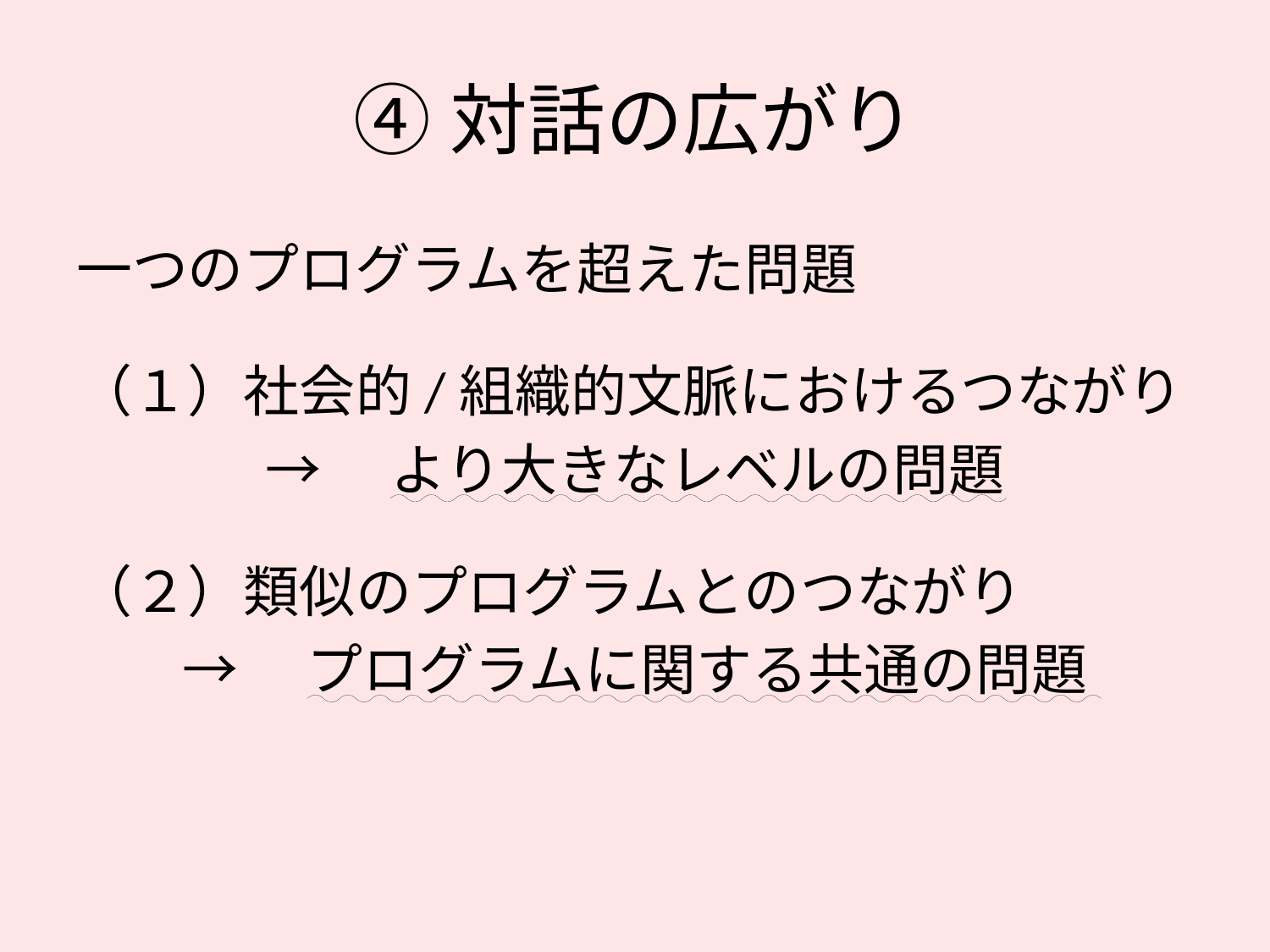

# ④対話の広がり
一つのプログラムを超えた問題

（１）社会的/組織的文脈におけるつながり
→　より大きなレベルの問題

（２）類似のプログラムとのつながり
→　プログラムに関する共通の問題